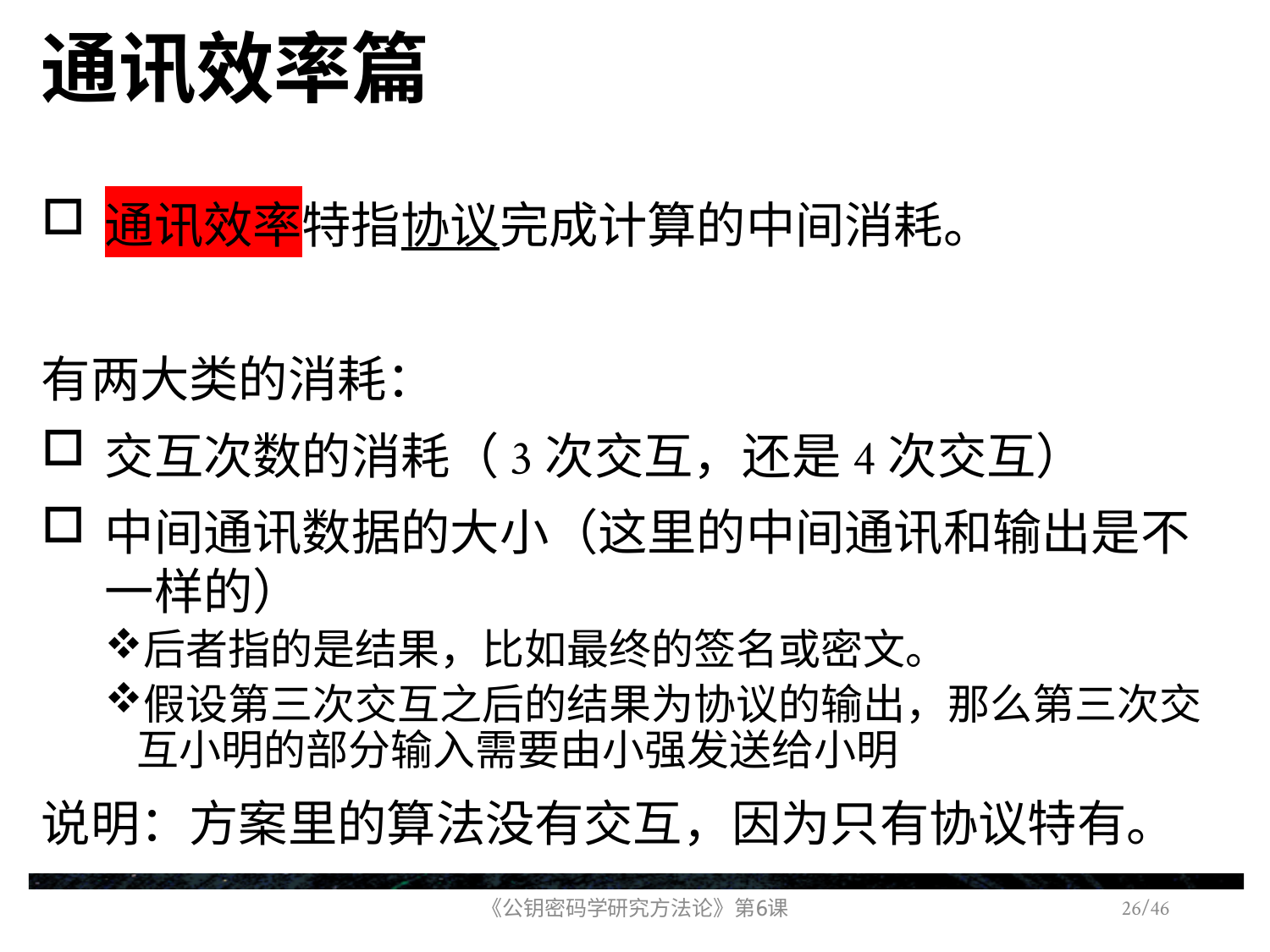

# 通讯效率篇
通讯效率特指协议完成计算的中间消耗。

有两大类的消耗：
交互次数的消耗（3次交互，还是4次交互）
中间通讯数据的大小（这里的中间通讯和输出是不一样的）
后者指的是结果，比如最终的签名或密文。
假设第三次交互之后的结果为协议的输出，那么第三次交互小明的部分输入需要由小强发送给小明
说明：方案里的算法没有交互，因为只有协议特有。

《公钥密码学研究方法论》第6课
26/46